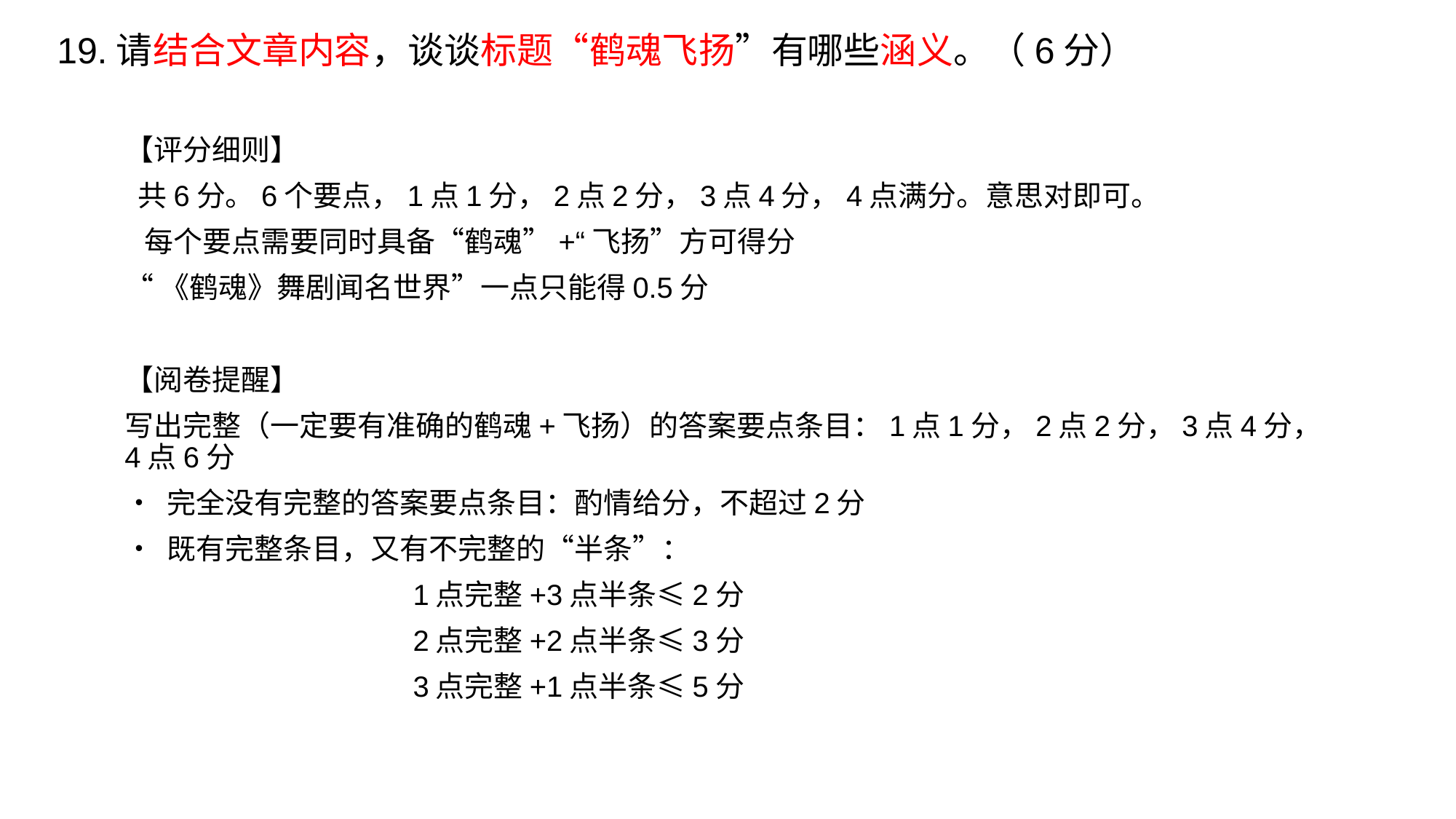

# 19.请结合文章内容，谈谈标题“鹤魂飞扬”有哪些涵义。（6分）
【评分细则】
 共6分。6个要点，1点1分，2点2分，3点4分，4点满分。意思对即可。
  每个要点需要同时具备“鹤魂”+“飞扬”方可得分
“《鹤魂》舞剧闻名世界”一点只能得0.5分

【阅卷提醒】
写出完整（一定要有准确的鹤魂+飞扬）的答案要点条目：1点1分，2点2分，3点4分，4点6分
• 完全没有完整的答案要点条目：酌情给分，不超过2分
• 既有完整条目，又有不完整的“半条”：
                                    1点完整+3点半条≤2分
                                    2点完整+2点半条≤3分
                                    3点完整+1点半条≤5分